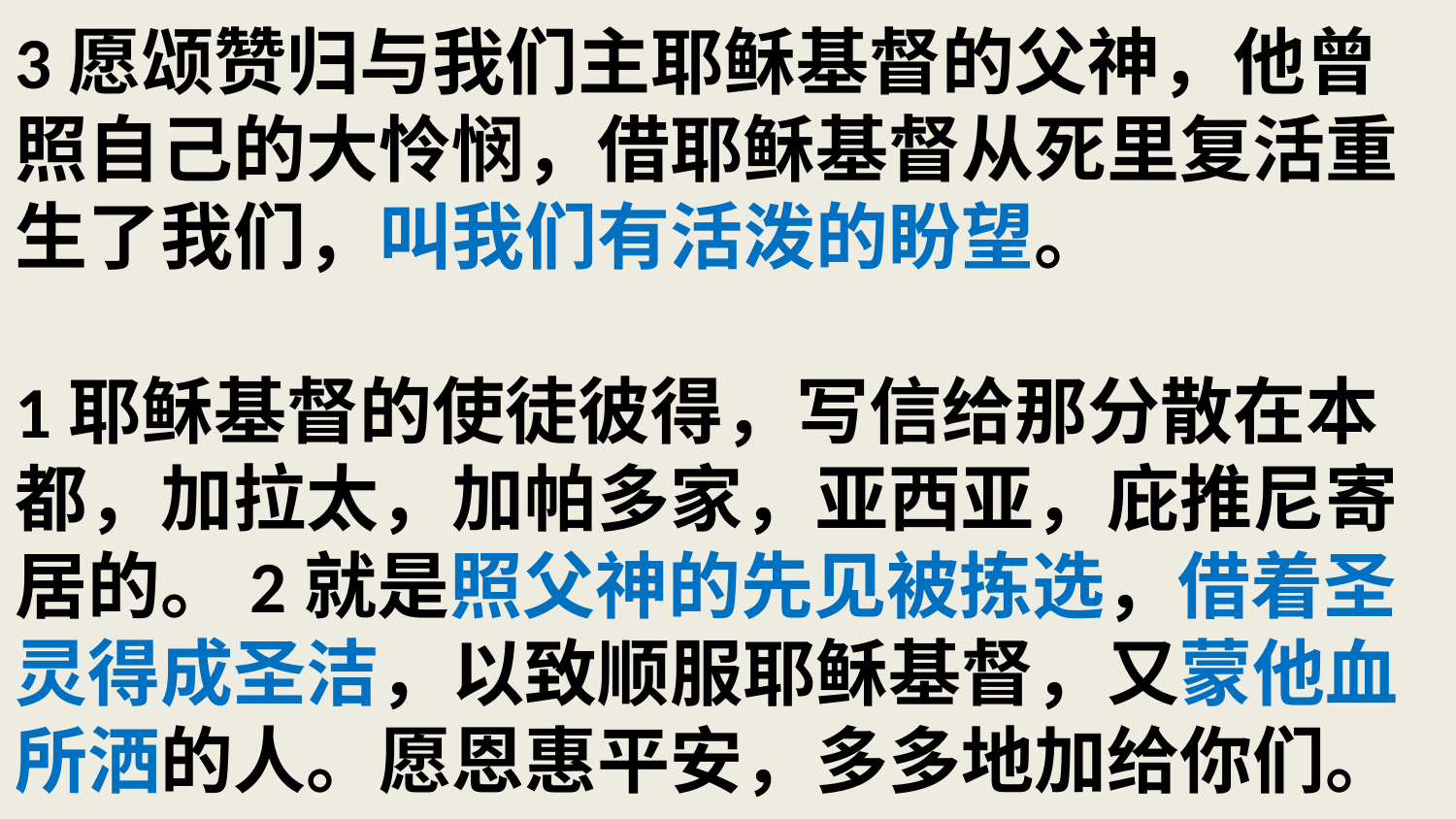

# 3愿颂赞归与我们主耶稣基督的父神，他曾照自己的大怜悯，借耶稣基督从死里复活重生了我们，叫我们有活泼的盼望。 1耶稣基督的使徒彼得，写信给那分散在本都，加拉太，加帕多家，亚西亚，庇推尼寄居的。2就是照父神的先见被拣选，借着圣灵得成圣洁，以致顺服耶稣基督，又蒙他血所洒的人。愿恩惠平安，多多地加给你们。